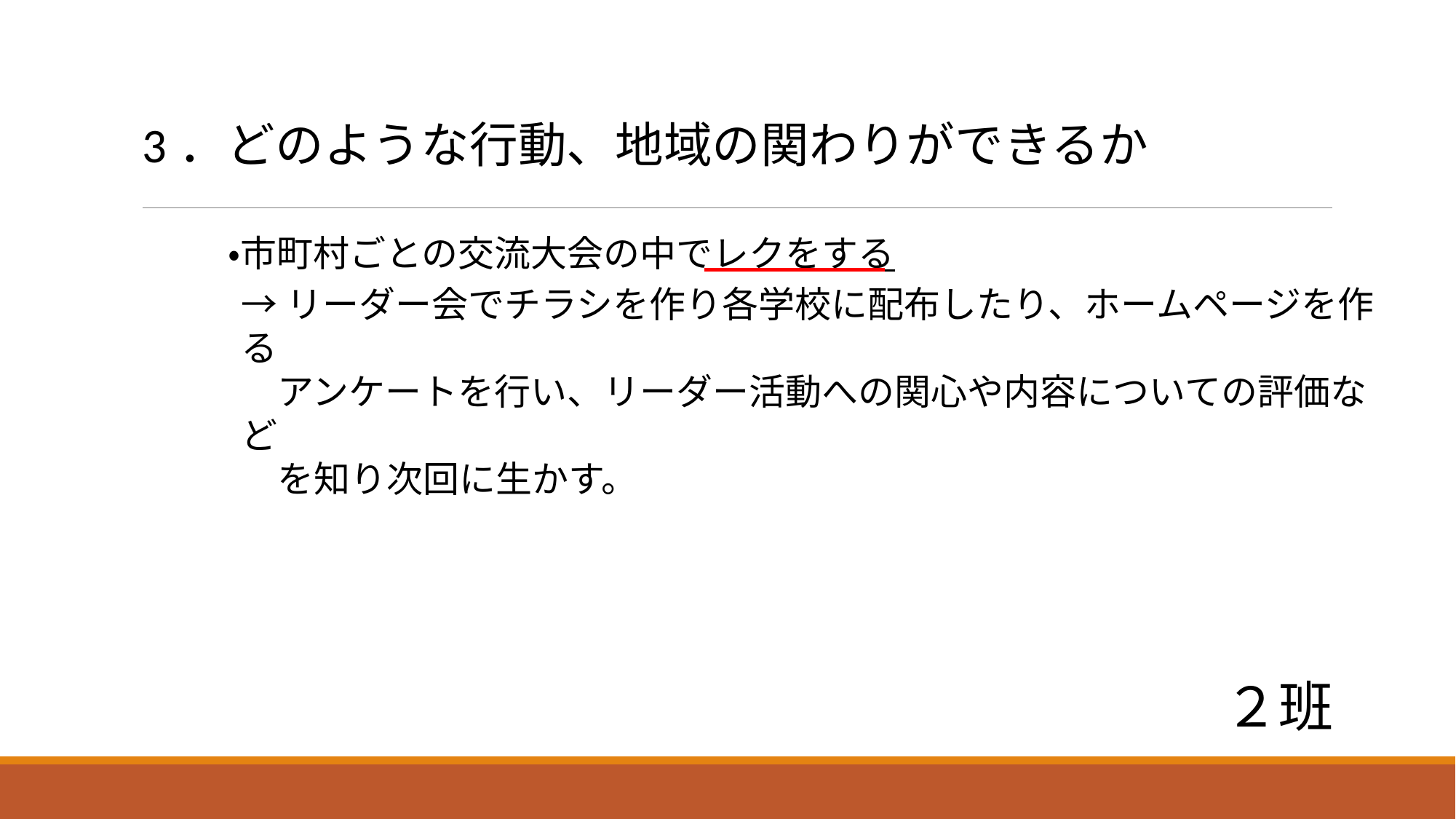

3．どのような行動、地域の関わりができるか
・市町村ごとの交流大会の中でレクをする
→リーダー会でチラシを作り各学校に配布したり、ホームページを作る
　アンケートを行い、リーダー活動への関心や内容についての評価など
　を知り次回に生かす。
２班